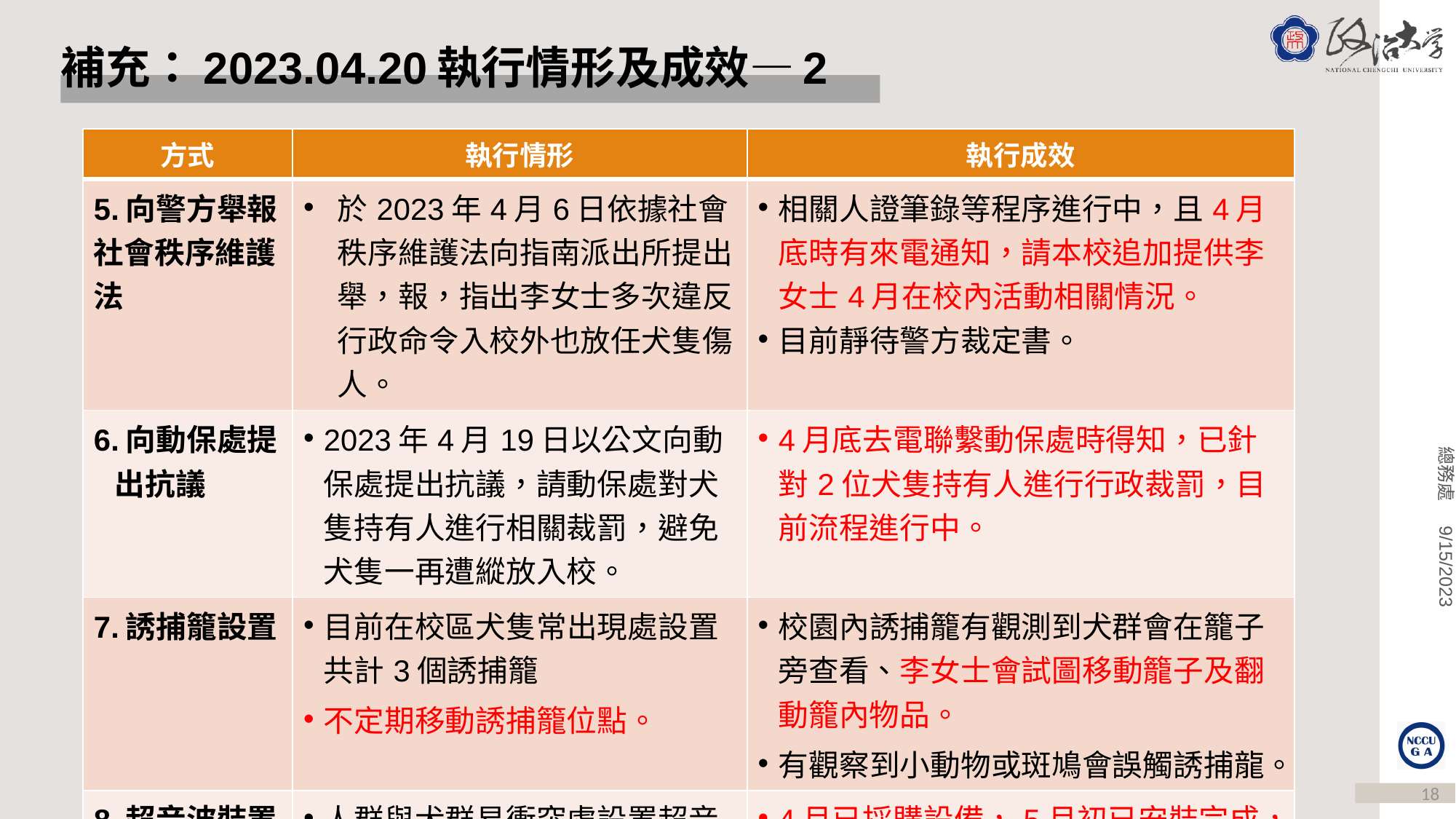

# 補充：2023.04.20執行情形及成效—2
| 方式 | 執行情形 | 執行成效 |
| --- | --- | --- |
| 5.向警方舉報社會秩序維護法 | 於2023年4月6日依據社會秩序維護法向指南派出所提出舉，報，指出李女士多次違反行政命令入校外也放任犬隻傷人。 | 相關人證筆錄等程序進行中，且4月底時有來電通知，請本校追加提供李女士4月在校內活動相關情況。 目前靜待警方裁定書。 |
| 6.向動保處提出抗議 | 2023年4月19日以公文向動保處提出抗議，請動保處對犬隻持有人進行相關裁罰，避免犬隻一再遭縱放入校。 | 4月底去電聯繫動保處時得知，已針對2位犬隻持有人進行行政裁罰，目前流程進行中。 |
| 7.誘捕籠設置 | 目前在校區犬隻常出現處設置共計3個誘捕籠 不定期移動誘捕籠位點。 | 校園內誘捕籠有觀測到犬群會在籠子旁查看、李女士會試圖移動籠子及翻動籠內物品。 有觀察到小動物或斑鳩會誤觸誘捕龍。 |
| 8.超音波裝置設置 | 人群與犬群易衝突處設置超音波發射器。 | 4月已採購設備，5月初已安裝完成，觀察成效中。（NEW） |
18